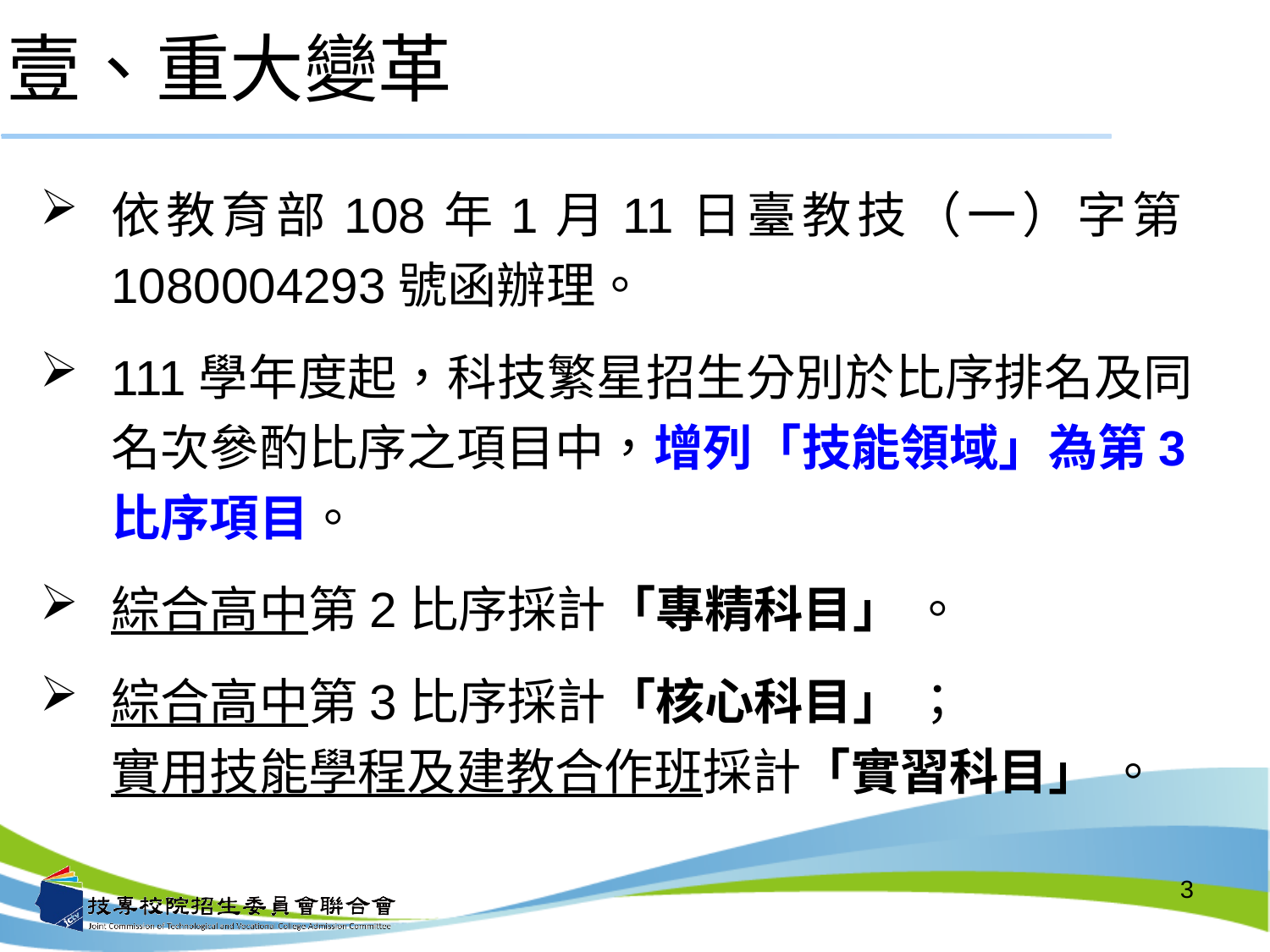

# 壹、重大變革
依教育部108年1月11日臺教技（一）字第1080004293號函辦理。
111學年度起，科技繁星招生分別於比序排名及同名次參酌比序之項目中，增列「技能領域」為第3比序項目。
綜合高中第2比序採計「專精科目」 。
綜合高中第3比序採計「核心科目」 ；
實用技能學程及建教合作班採計「實習科目」 。

3